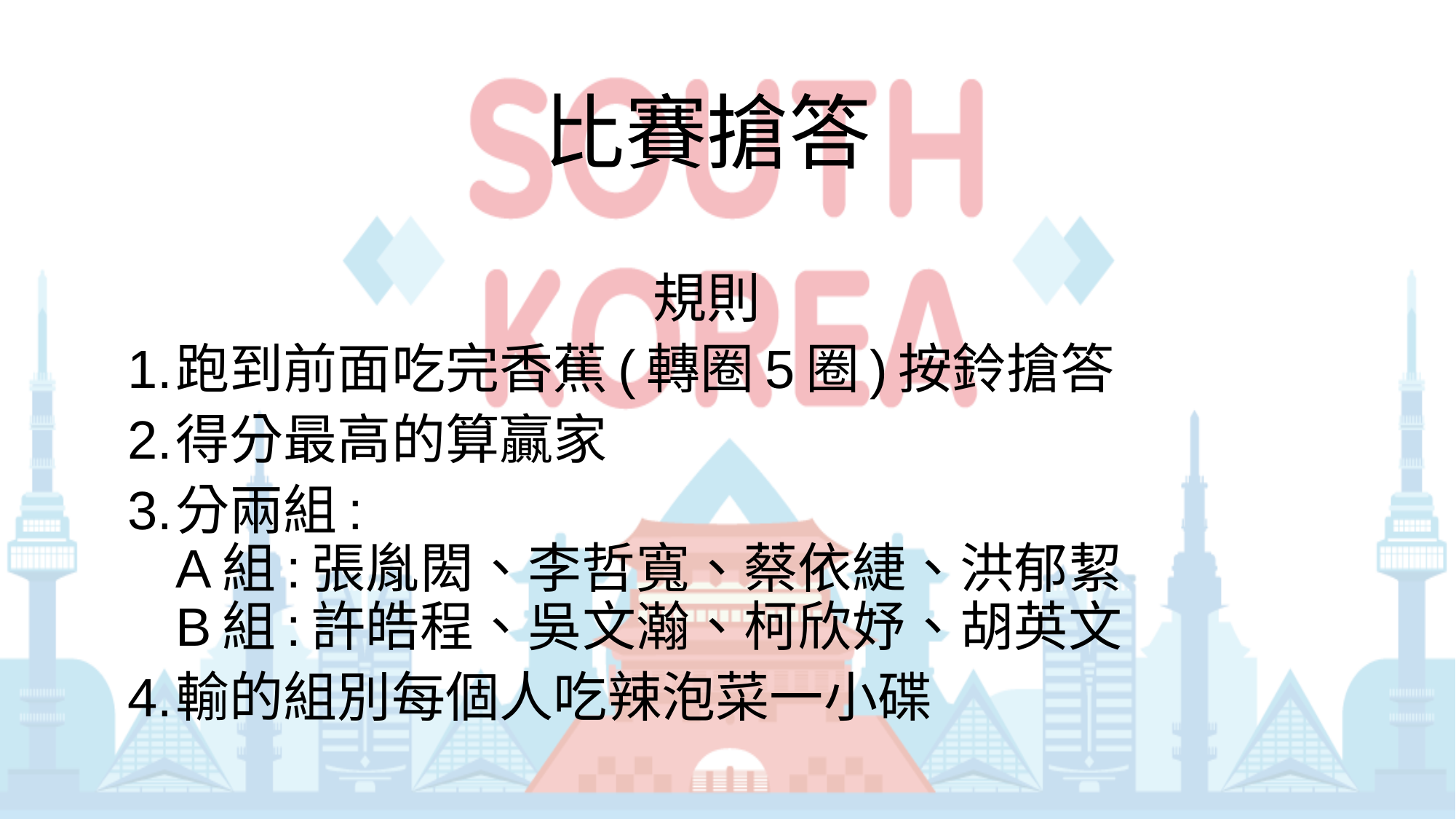

比賽搶答
規則
跑到前面吃完香蕉(轉圈5圈)按鈴搶答
得分最高的算贏家
分兩組:
A組:張胤閎、李哲寬、蔡依緁、洪郁絜
B組:許皓程、吳文瀚、柯欣妤、胡英文
輸的組別每個人吃辣泡菜一小碟